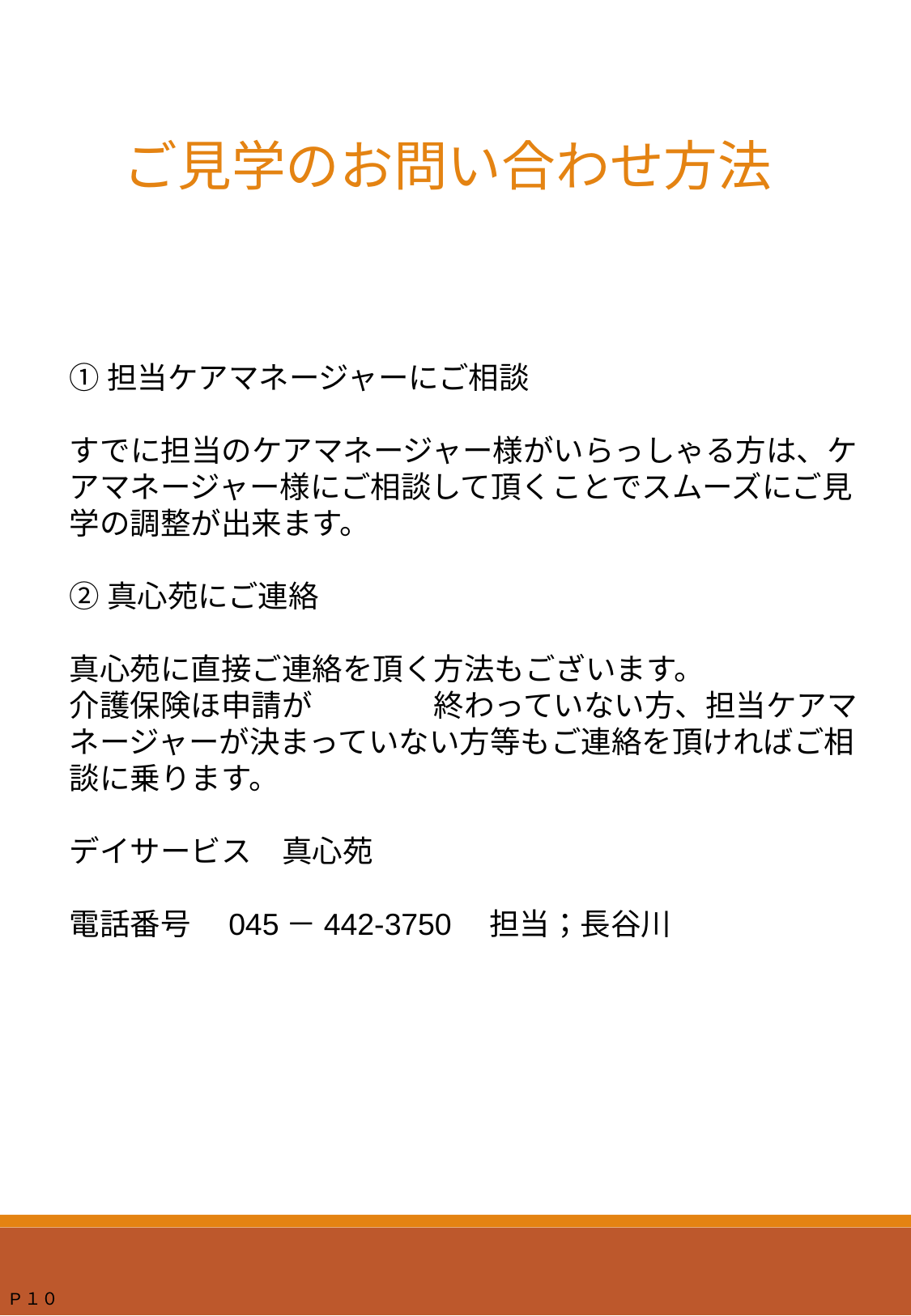

ご見学のお問い合わせ方法
①担当ケアマネージャーにご相談

すでに担当のケアマネージャー様がいらっしゃる方は、ケアマネージャー様にご相談して頂くことでスムーズにご見学の調整が出来ます。
②真心苑にご連絡

真心苑に直接ご連絡を頂く方法もございます。
介護保険ほ申請が	終わっていない方、担当ケアマネージャーが決まっていない方等もご連絡を頂ければご相談に乗ります。

デイサービス　真心苑

電話番号　045－442-3750　担当；長谷川
P１０